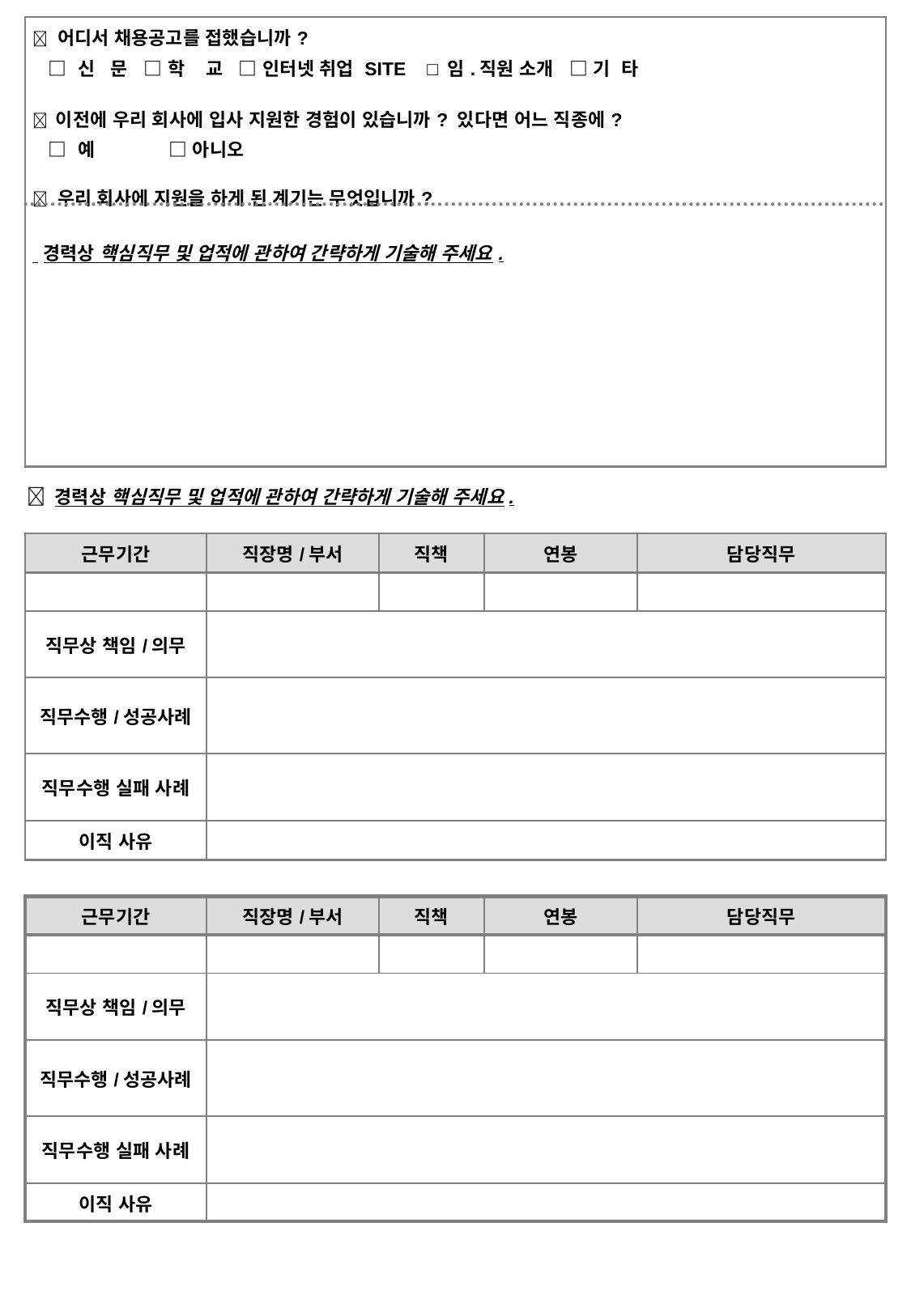

| • 어디서 채용공고를 접했습니까? □ 신 문 □ 학 교 □ 인터넷 취업 SITE □ 임.직원 소개 □ 기 타 • 이전에 우리 회사에 입사 지원한 경험이 있습니까? 있다면 어느 직종에? □ 예 □ 아니오 • 우리 회사에 지원을 하게 된 계기는 무엇입니까? 경력상 핵심직무 및 업적에 관하여 간략하게 기술해 주세요. |
| --- |

• 경력상 핵심직무 및 업적에 관하여 간략하게 기술해 주세요.
| 근무기간 | 직장명/부서 | 직책 | 연봉 | 담당직무 |
| --- | --- | --- | --- | --- |
|  |  |  |  |  |
| 직무상 책임/의무 |  |  |  |  |
| 직무수행/성공사례 |  |  |  |  |
| 직무수행 실패 사례 |  |  |  |  |
| 이직 사유 |  |  |  |  |
| 근무기간 | 직장명/부서 | 직책 | 연봉 | 담당직무 |
| --- | --- | --- | --- | --- |
|  |  |  |  |  |
| 직무상 책임/의무 |  |  |  |  |
| 직무수행/성공사례 |  |  |  |  |
| 직무수행 실패 사례 |  |  |  |  |
| 이직 사유 |  |  |  |  |